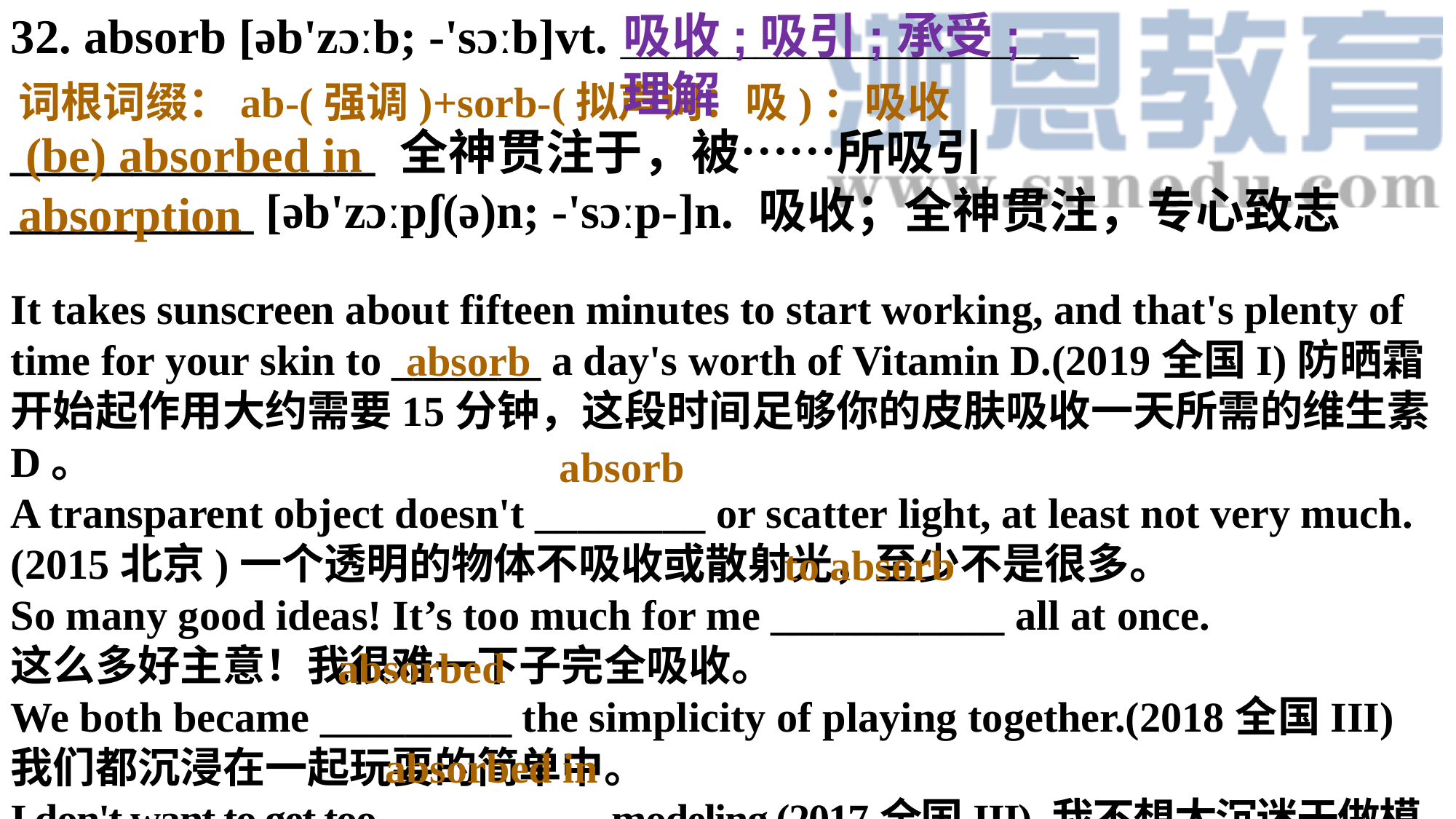

32. absorb [əb'zɔːb; -'sɔːb]vt. _________________
_______________ 全神贯注于，被……所吸引
__________ [əb'zɔːpʃ(ə)n; -'sɔːp-]n. 吸收；全神贯注，专心致志

It takes sunscreen about fifteen minutes to start working, and that's plenty of time for your skin to _______ a day's worth of Vitamin D.(2019全国I)防晒霜开始起作用大约需要15分钟，这段时间足够你的皮肤吸收一天所需的维生素D。
A transparent object doesn't ________ or scatter light, at least not very much. (2015北京)一个透明的物体不吸收或散射光，至少不是很多。
So many good ideas! It’s too much for me ___________ all at once.
这么多好主意！我很难一下子完全吸收。
We both became _________ the simplicity of playing together.(2018全国III) 我们都沉浸在一起玩耍的简单中。
I don't want to get too ___________ modeling.(2017全国III) 我不想太沉迷于做模特。
吸收;吸引;承受;理解
词根词缀：ab-(强调)+sorb-(拟声词：吸)：吸收
(be) absorbed in
absorption
absorb
absorb
to absorb
absorbed
absorbed in